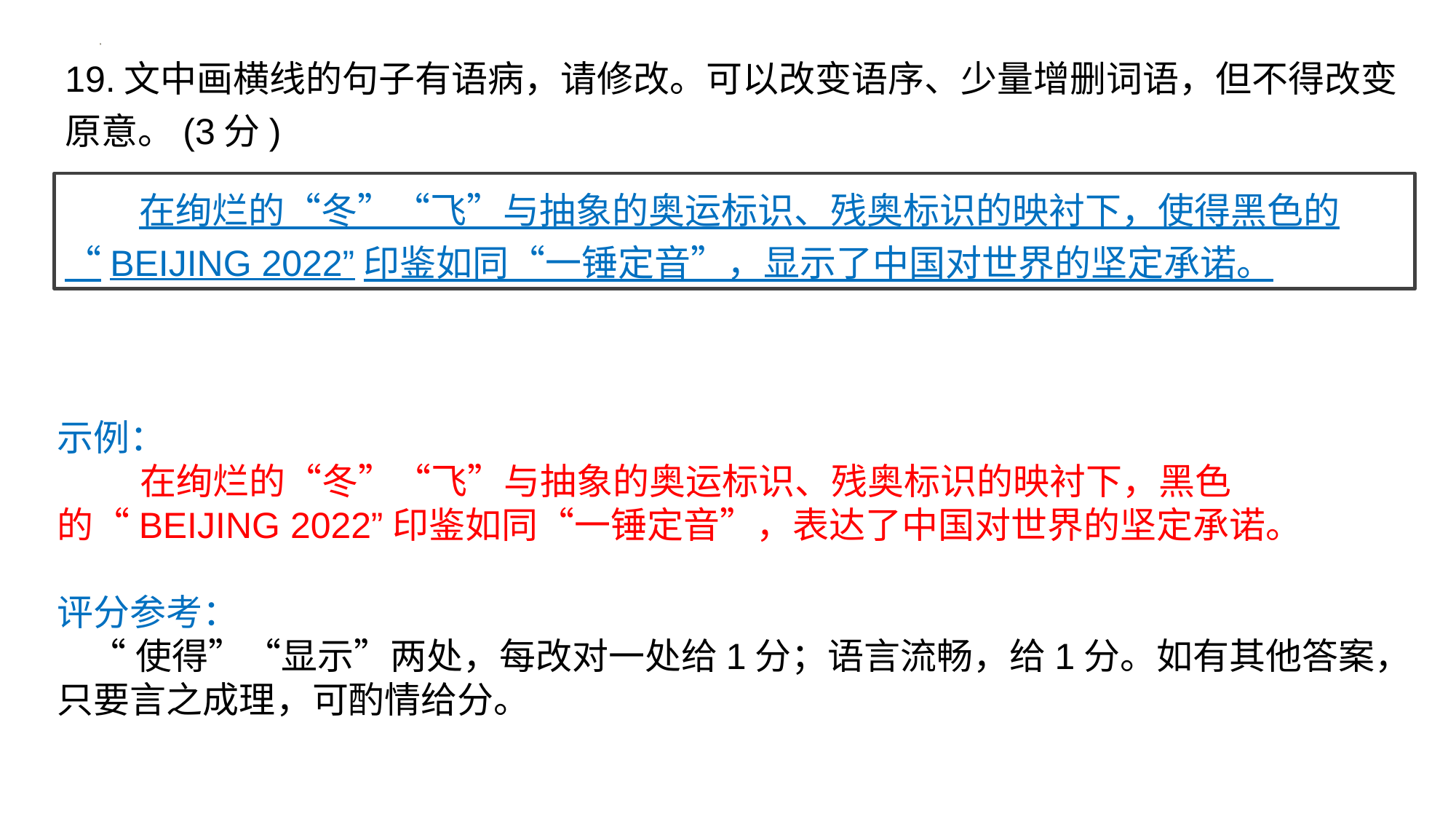

19.文中画横线的句子有语病，请修改。可以改变语序、少量增删词语，但不得改变原意。(3分)
        在绚烂的“冬”“飞”与抽象的奥运标识、残奥标识的映衬下，使得黑色的“BEIJING 2022”印鉴如同“一锤定音”，显示了中国对世界的坚定承诺。
示例：
         在绚烂的“冬”“飞”与抽象的奥运标识、残奥标识的映衬下，黑色的“BEIJING 2022”印鉴如同“一锤定音”，表达了中国对世界的坚定承诺。

评分参考：
    “使得”“显示”两处，每改对一处给1分；语言流畅，给1分。如有其他答案，只要言之成理，可酌情给分。